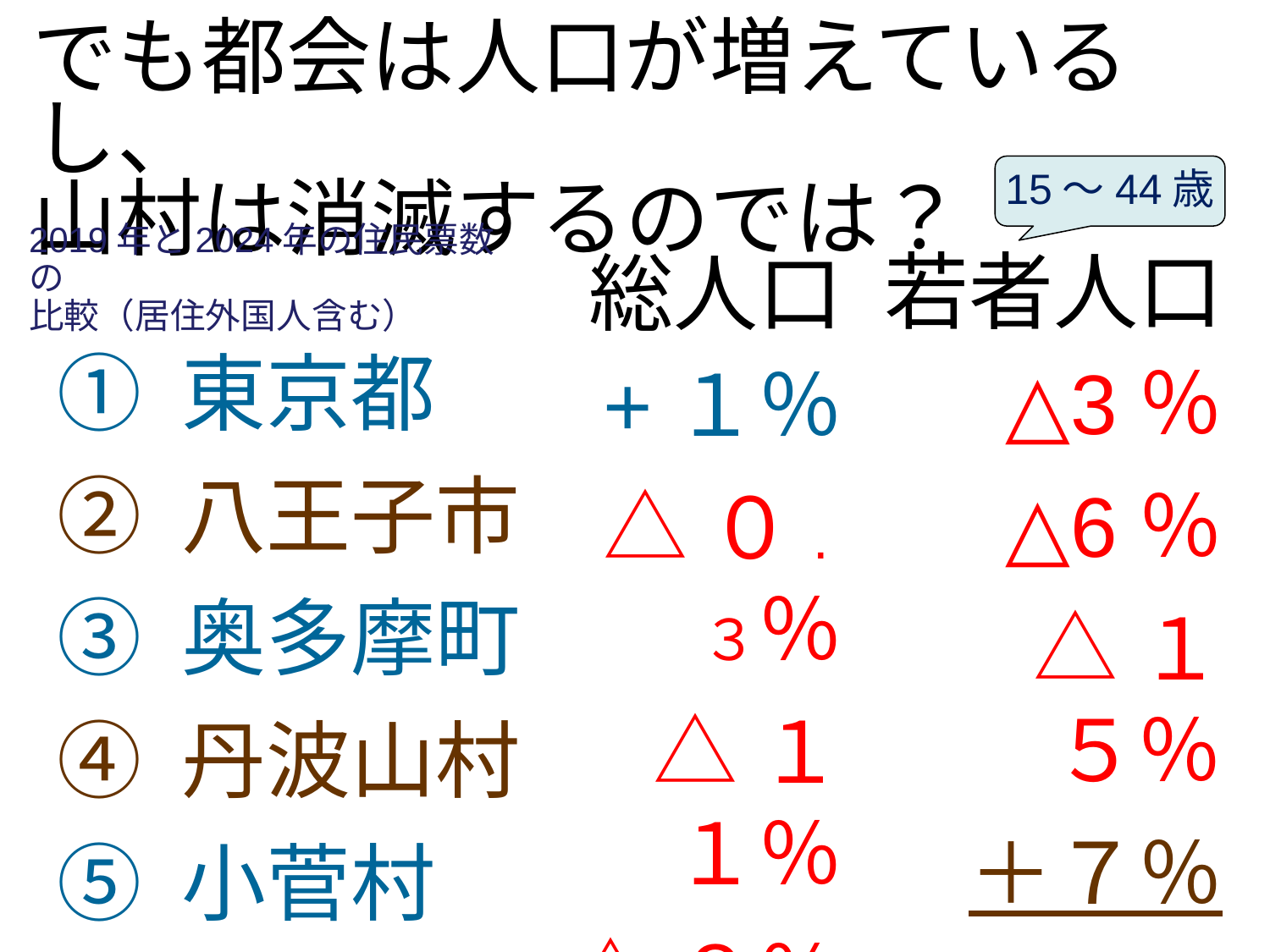

でも都会は人口が増えているし、
山村は消滅するのでは？
15～44歳
2019年と2024年の住民票数の
比較（居住外国人含む）
若者人口
△3％
△6％
△１５％
＋７％
△７％
総人口
+１％
△０.３％
△１１％
△８％
△１１％
① 東京都
② 八王子市
③ 奥多摩町
④ 丹波山村
⑤ 小菅村